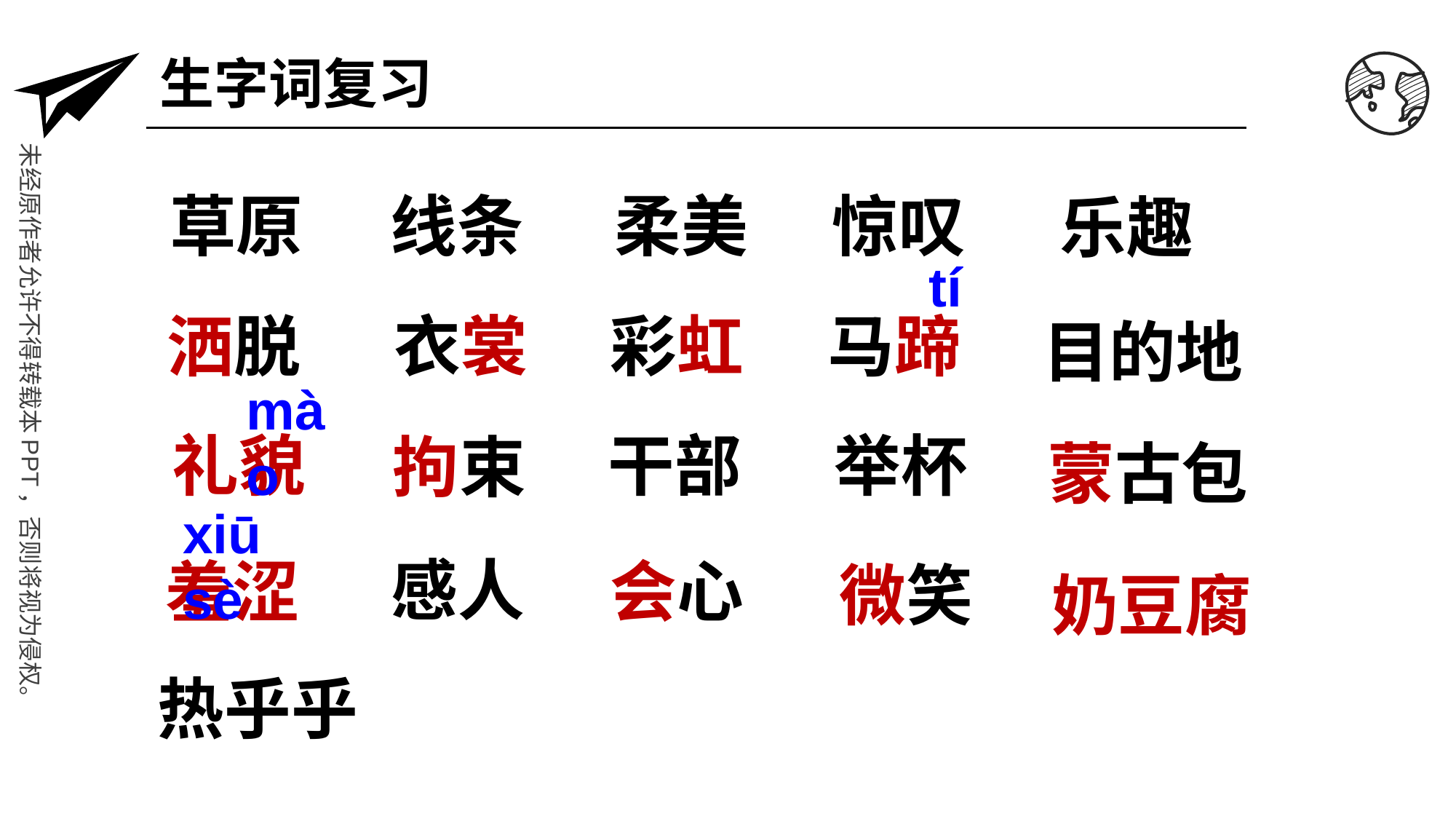

生字词复习
草原
线条
柔美
惊叹
乐趣
tí
目的地
洒脱
衣裳
彩虹
马蹄
mào
蒙古包
礼貌
干部
举杯
拘束
xiū   sè
奶豆腐
感人
羞涩
会心
微笑
热乎乎